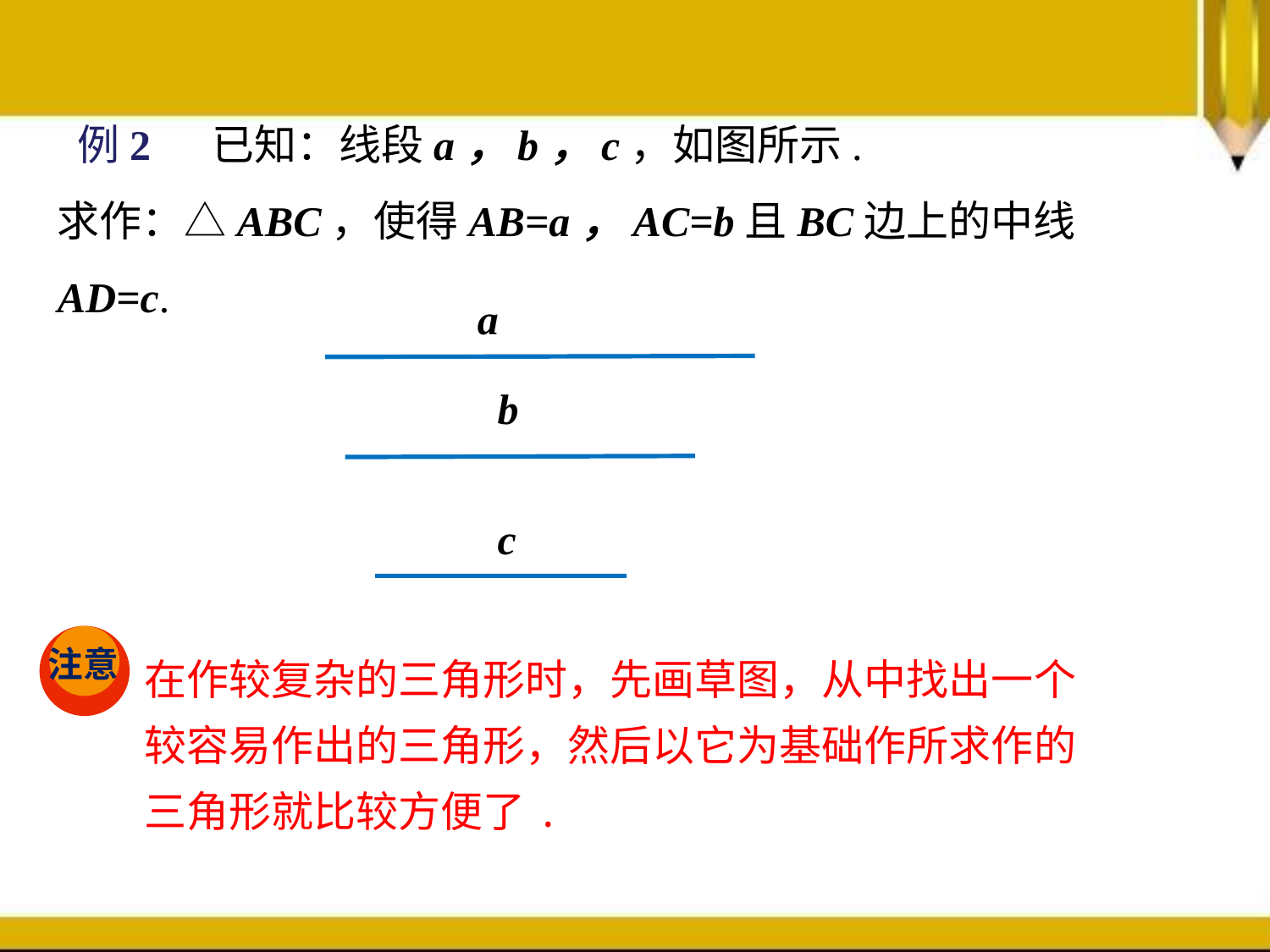

例2  已知：线段a，b，c，如图所示.
求作：△ABC，使得AB=a，AC=b且BC边上的中线AD=c.
a

b

c

注意
在作较复杂的三角形时，先画草图，从中找出一个较容易作出的三角形，然后以它为基础作所求作的三角形就比较方便了.